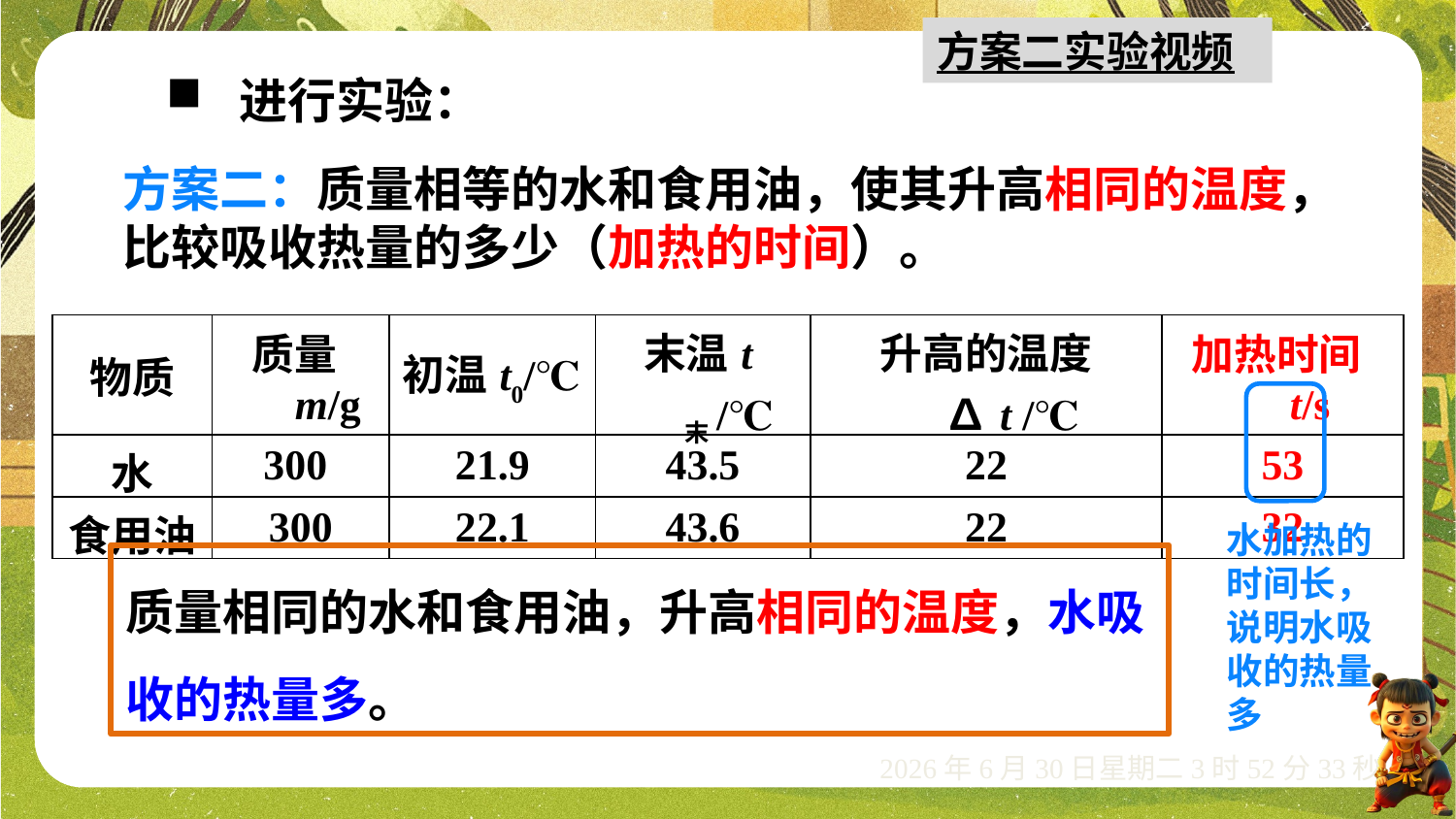

方案二实验视频
进行实验：
方案二：质量相等的水和食用油，使其升高相同的温度，比较吸收热量的多少（加热的时间）。
| 物质 | 质量m/g | 初温t0/℃ | 末温t末/℃ | 升高的温度∆t /℃ | 加热时间t/s |
| --- | --- | --- | --- | --- | --- |
| 水 | 300 | 21.9 | 43.5 | 22 | 53 |
| 食用油 | 300 | 22.1 | 43.6 | 22 | 32 |

水加热的时间长，说明水吸收的热量多
质量相同的水和食用油，升高相同的温度，水吸收的热量多。